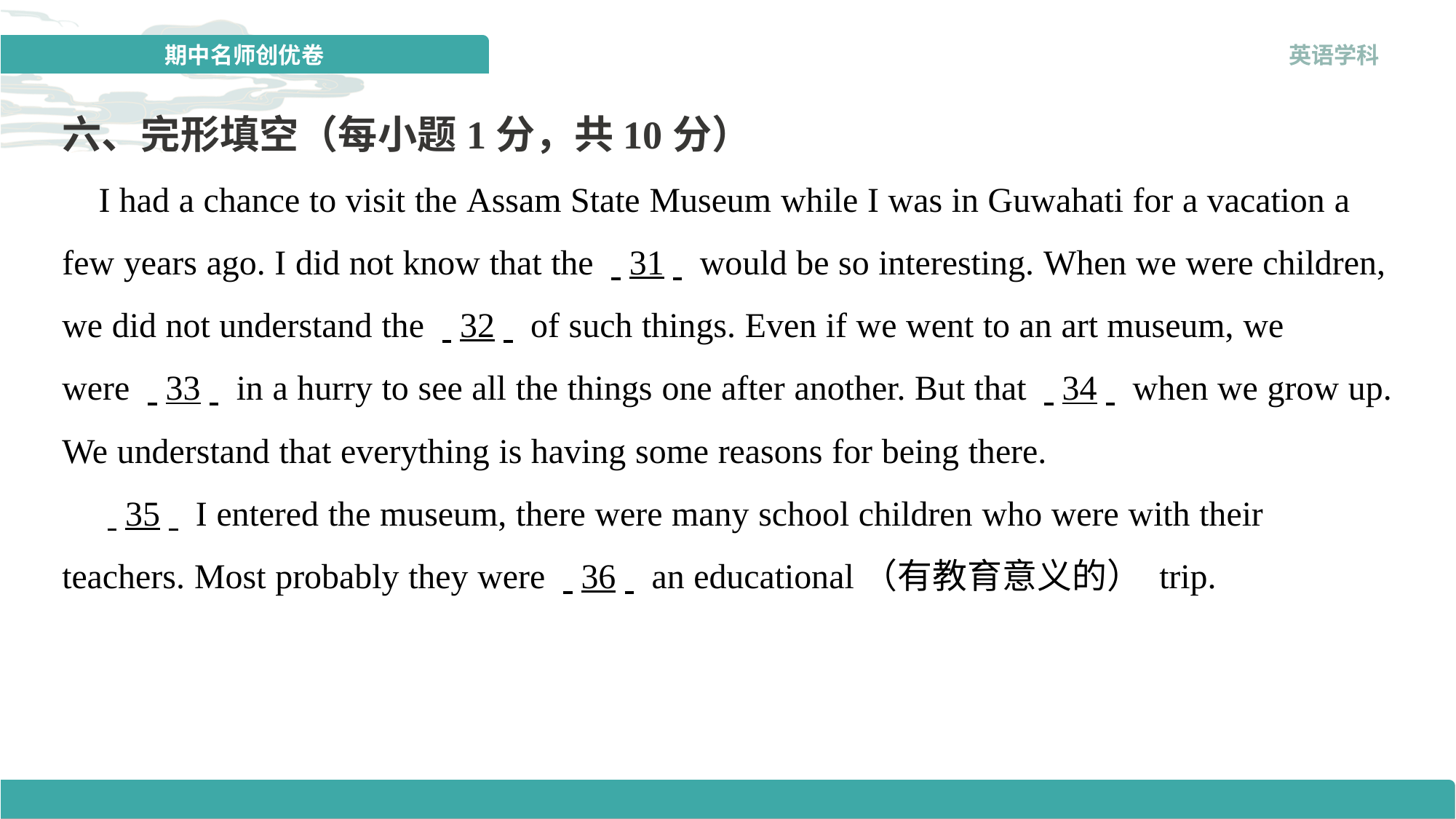

六、完形填空（每小题1分，共10分）
    I had a chance to visit the Assam State Museum while I was in Guwahati for a vacation a few years ago. I did not know that the . .31. . would be so interesting. When we were children, we did not understand the . .32. . of such things. Even if we went to an art museum, we were . .33. . in a hurry to see all the things one after another. But that . .34. . when we grow up. We understand that everything is having some reasons for being there.
    . .35. . I entered the museum, there were many school children who were with their teachers. Most probably they were . .36. . an educational（有教育意义的） trip.